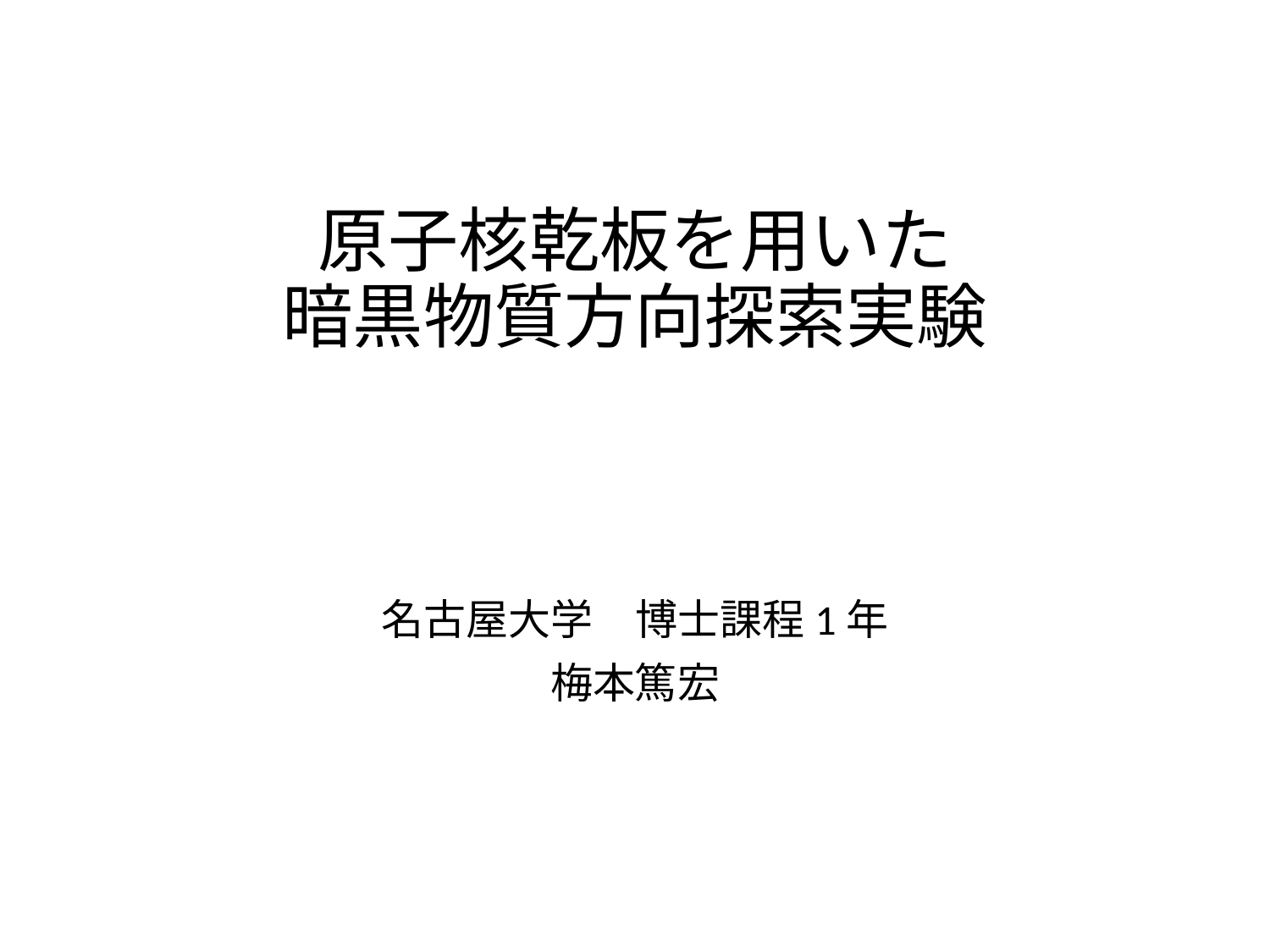

# 原子核乾板を用いた 暗黒物質方向探索実験
名古屋大学　博士課程1年
梅本篤宏